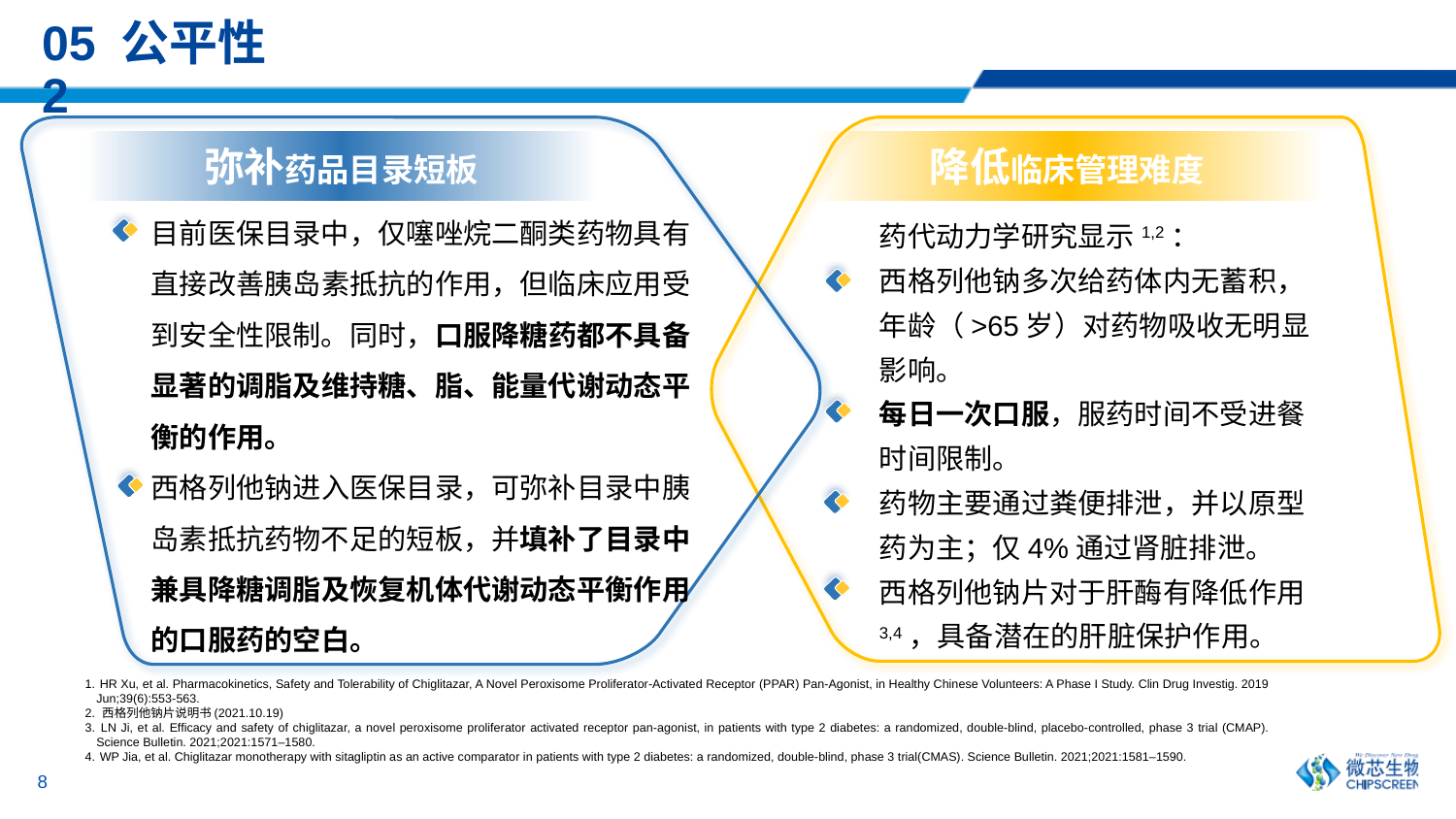

# 05 公平性2

弥补药品目录短板
降低临床管理难度

目前医保目录中，仅噻唑烷二酮类药物具有直接改善胰岛素抵抗的作用，但临床应用受到安全性限制。同时，口服降糖药都不具备显著的调脂及维持糖、脂、能量代谢动态平衡的作用。
西格列他钠进入医保目录，可弥补目录中胰岛素抵抗药物不足的短板，并填补了目录中兼具降糖调脂及恢复机体代谢动态平衡作用的口服药的空白。
药代动力学研究显示1,2：
西格列他钠多次给药体内无蓄积，年龄（>65岁）对药物吸收无明显影响。
每日一次口服，服药时间不受进餐时间限制。
药物主要通过粪便排泄，并以原型药为主；仅4%通过肾脏排泄。
西格列他钠片对于肝酶有降低作用3,4，具备潜在的肝脏保护作用。

 HR Xu, et al. Pharmacokinetics, Safety and Tolerability of Chiglitazar, A Novel Peroxisome Proliferator-Activated Receptor (PPAR) Pan-Agonist, in Healthy Chinese Volunteers: A Phase I Study. Clin Drug Investig. 2019 Jun;39(6):553-563.
 西格列他钠片说明书(2021.10.19)
 LN Ji, et al. Efficacy and safety of chiglitazar, a novel peroxisome proliferator activated receptor pan-agonist, in patients with type 2 diabetes: a randomized, double-blind, placebo-controlled, phase 3 trial (CMAP). Science Bulletin. 2021;2021:1571–1580.
 WP Jia, et al. Chiglitazar monotherapy with sitagliptin as an active comparator in patients with type 2 diabetes: a randomized, double-blind, phase 3 trial(CMAS). Science Bulletin. 2021;2021:1581–1590.
8